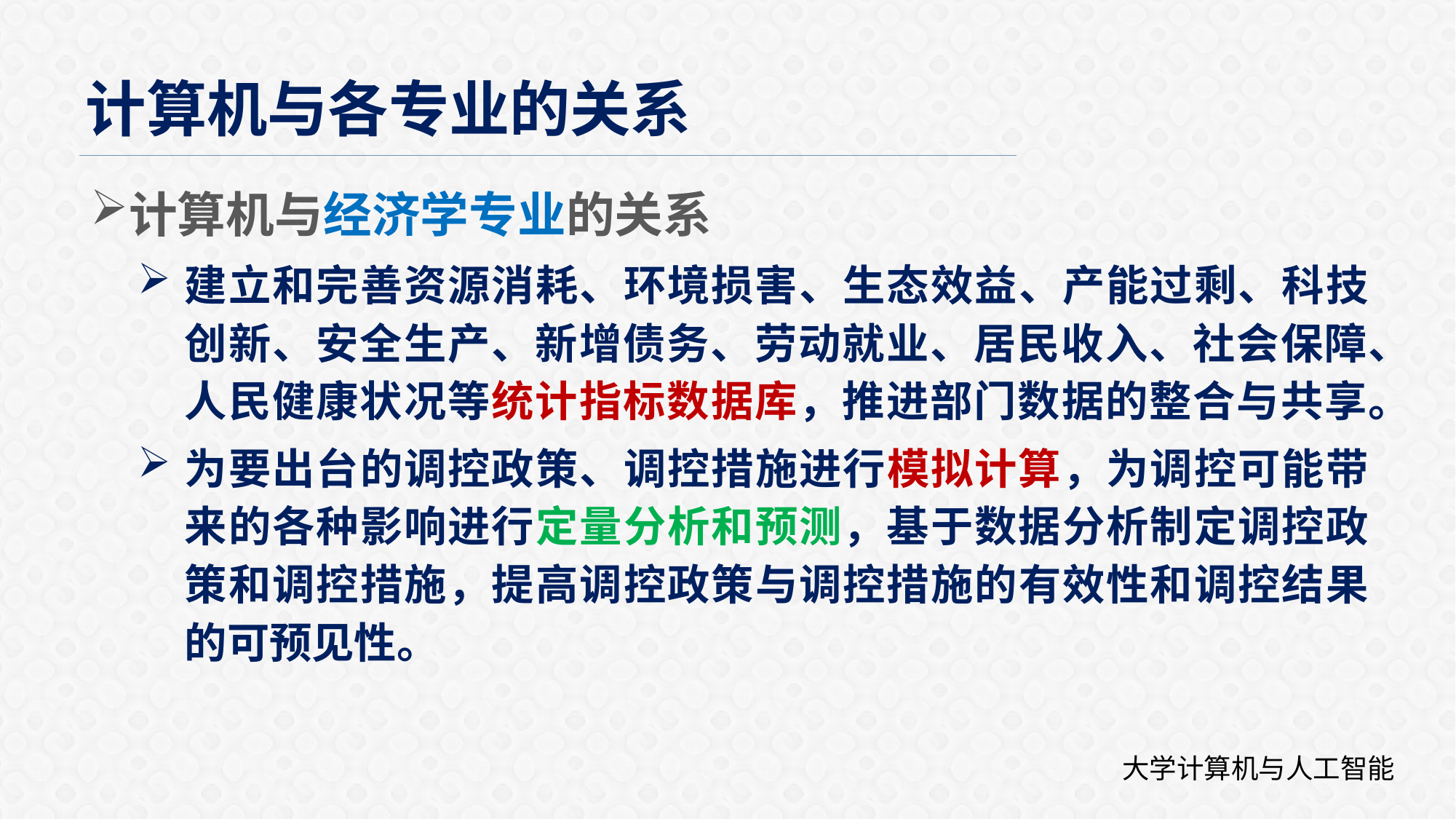

计算机与各专业的关系
计算机与经济学专业的关系
建立和完善资源消耗、环境损害、生态效益、产能过剩、科技创新、安全生产、新增债务、劳动就业、居民收入、社会保障、人民健康状况等统计指标数据库，推进部门数据的整合与共享。
为要出台的调控政策、调控措施进行模拟计算，为调控可能带来的各种影响进行定量分析和预测，基于数据分析制定调控政策和调控措施，提高调控政策与调控措施的有效性和调控结果的可预见性。